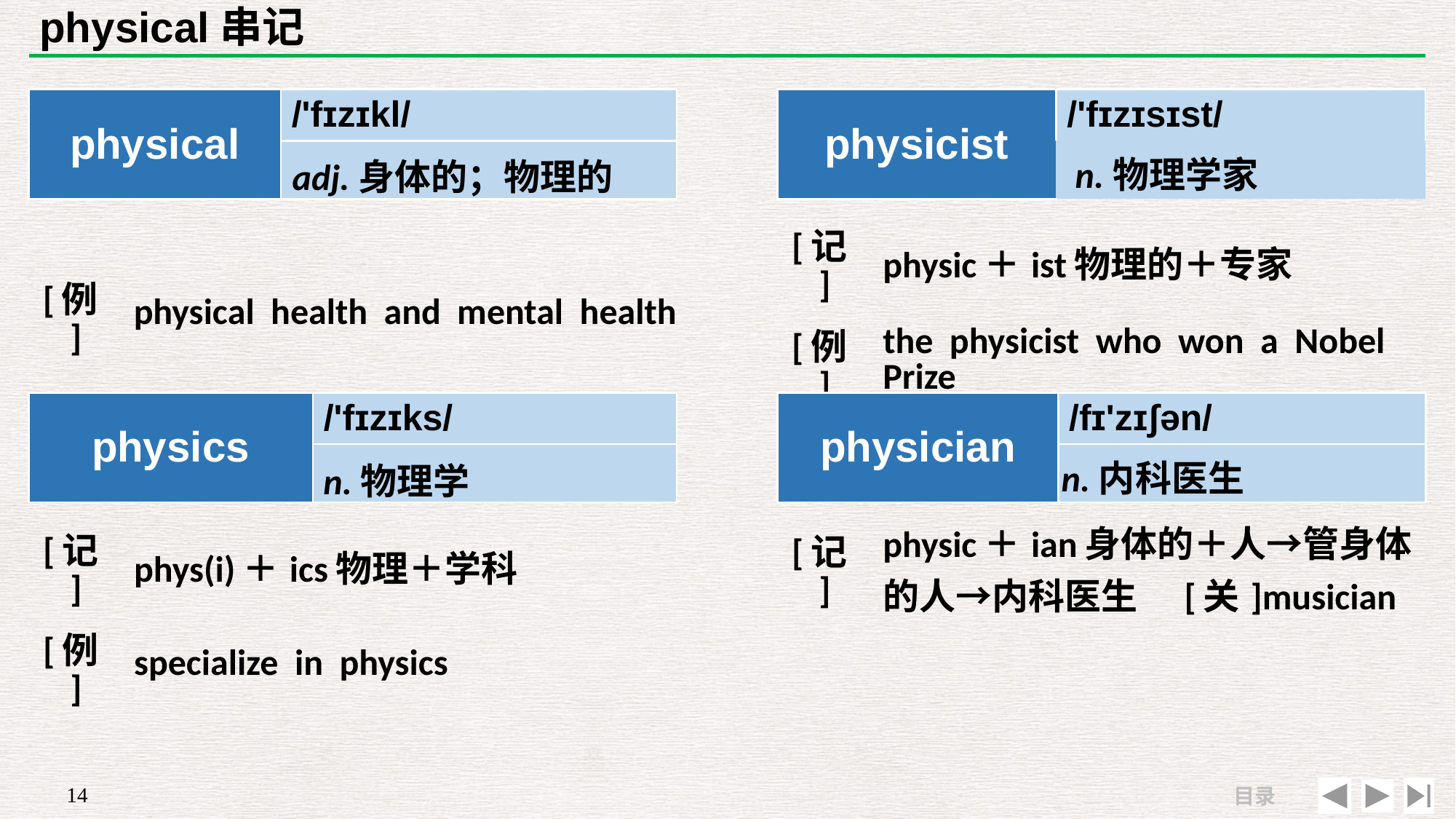

# physical串记

| physical | /'fɪzɪkl/ |
| --- | --- |
|  |  |
| physicist | /'fɪzɪsɪst/ |
| --- | --- |
|  |  |
n.物理学家
adj.身体的；物理的
| [记] | physic＋ist物理的＋专家 |
| --- | --- |
| [例] | the physicist who won a Nobel Prize |
|  |  |
| --- | --- |
| [例] | physical health and mental health |
| physics | /'fɪzɪks/ |
| --- | --- |
|  |  |
| physician | /fɪ'zɪʃən/ |
| --- | --- |
|  |  |
n.内科医生
n.物理学
| [记] | physic＋ian身体的＋人→管身体的人→内科医生　[关]musician |
| --- | --- |
|  |  |
| [记] | phys(i)＋ics物理＋学科 |
| --- | --- |
| [例] | specialize in physics |